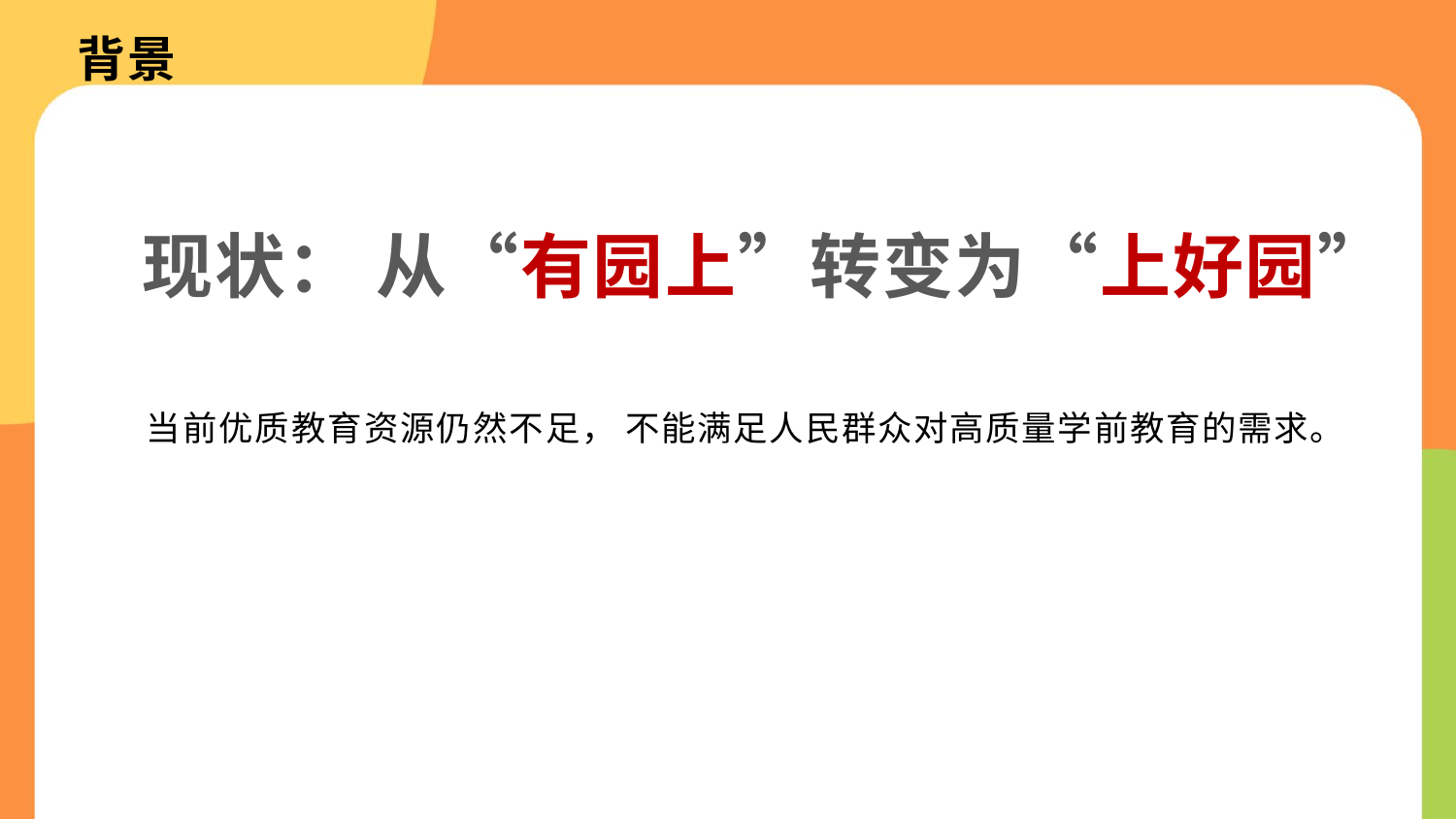

背景

现状： 从“有园上”转变为“上好园”

当前优质教育资源仍然不足， 不能满足人民群众对高质量学前教育的需求。